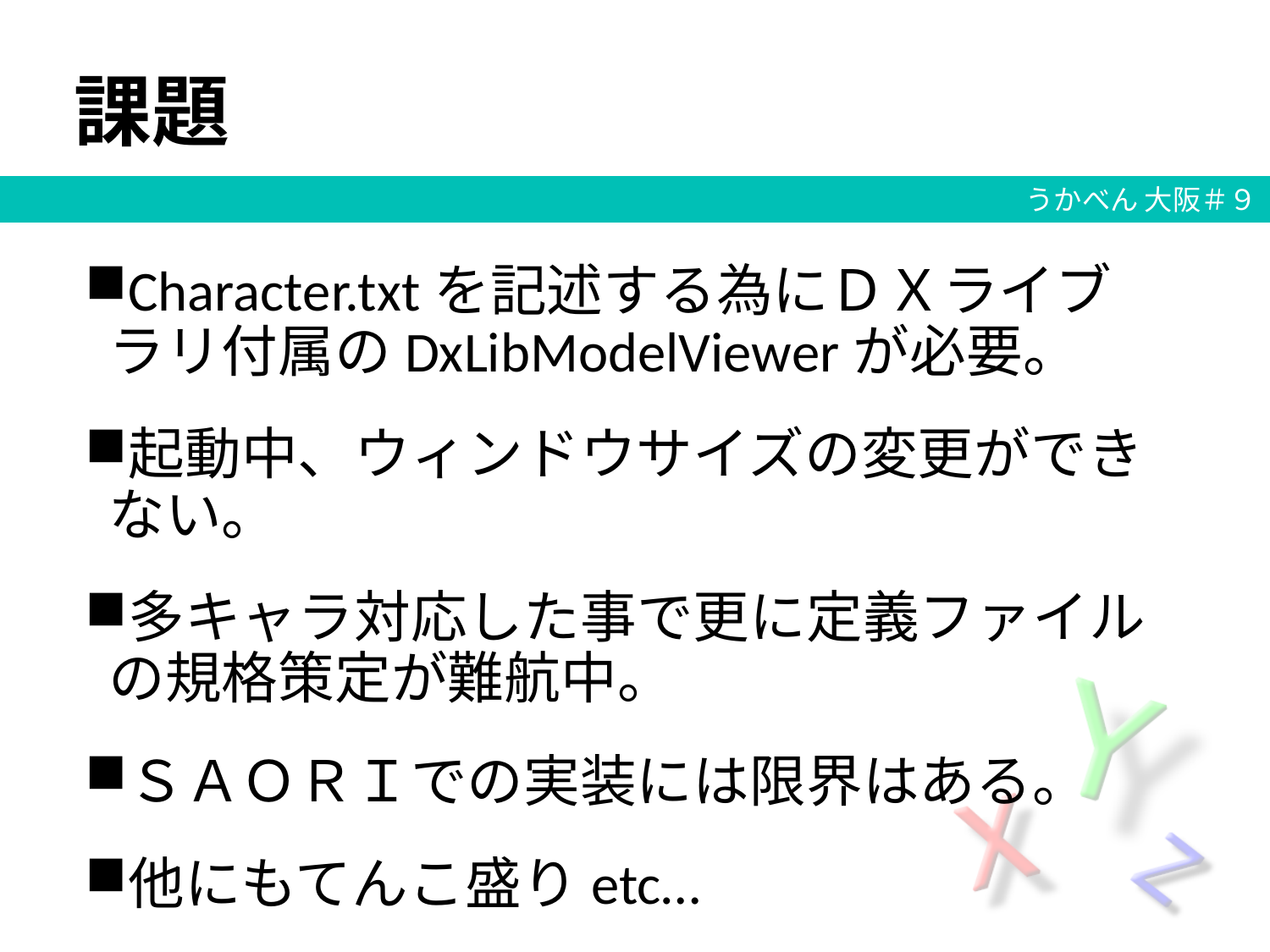

# 課題
Character.txtを記述する為にＤＸライブラリ付属のDxLibModelViewerが必要。

起動中、ウィンドウサイズの変更ができない。

多キャラ対応した事で更に定義ファイルの規格策定が難航中。

ＳＡＯＲＩでの実装には限界はある。

他にもてんこ盛りetc…